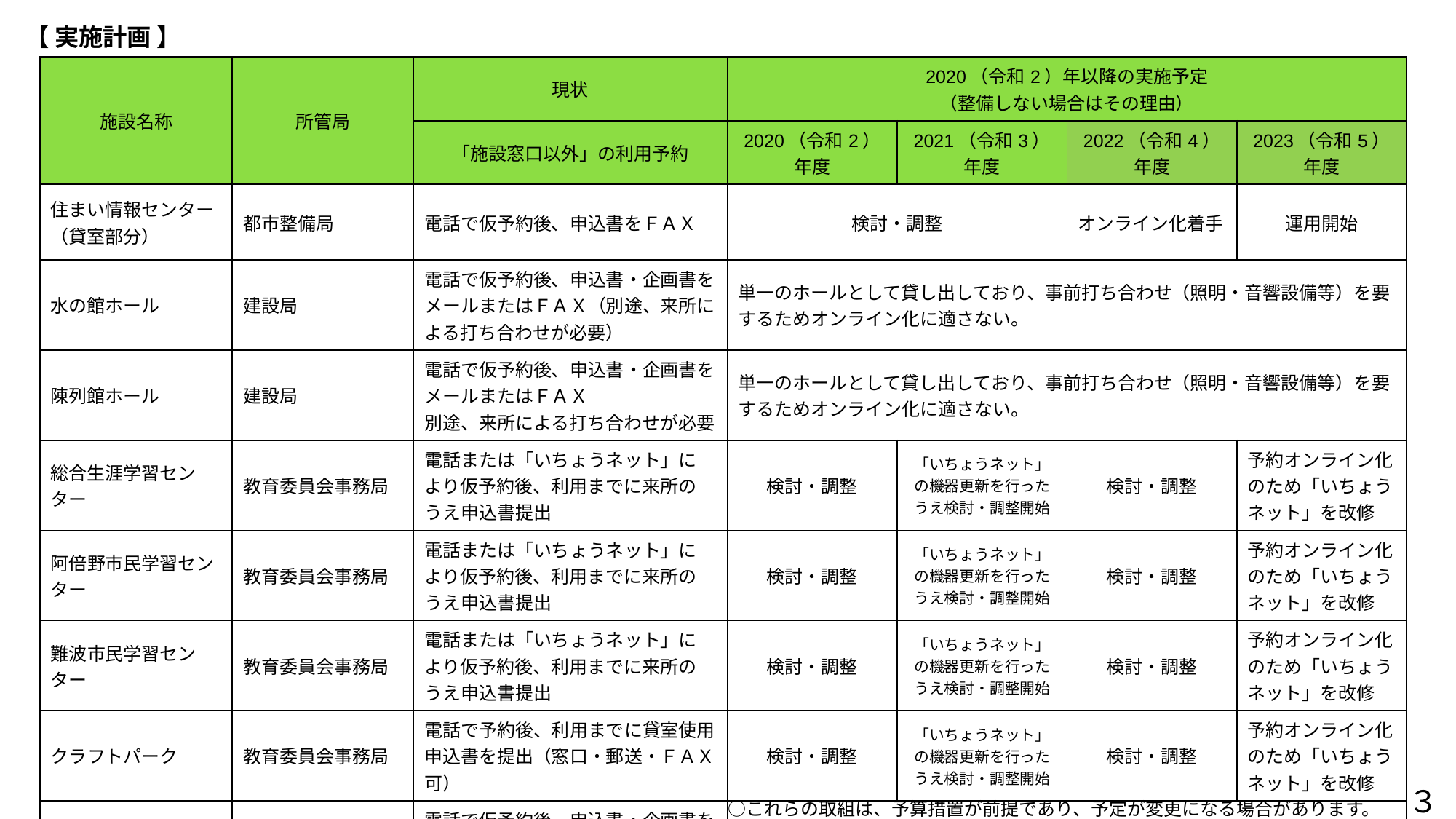

【 実施計画 】
| 施設名称 | 所管局 | 現状 | 2020（令和2）年以降の実施予定 （整備しない場合はその理由） |  |  |  |
| --- | --- | --- | --- | --- | --- | --- |
|  |  | 「施設窓口以外」の利用予約 | 2020（令和2） 年度 | 2021（令和3） 年度 | 2022（令和4） 年度 | 2023（令和5） 年度 |
| 住まい情報センター（貸室部分） | 都市整備局 | 電話で仮予約後、申込書をＦＡＸ | 検討・調整 |  | オンライン化着手 | 運用開始 |
| 水の館ホール | 建設局 | 電話で仮予約後、申込書・企画書をメールまたはＦＡＸ（別途、来所による打ち合わせが必要） | 単一のホールとして貸し出しており、事前打ち合わせ（照明・音響設備等）を要するためオンライン化に適さない。 |  |  |  |
| 陳列館ホール | 建設局 | 電話で仮予約後、申込書・企画書をメールまたはＦＡＸ 別途、来所による打ち合わせが必要 | 単一のホールとして貸し出しており、事前打ち合わせ（照明・音響設備等）を要するためオンライン化に適さない。 |  |  |  |
| 総合生涯学習センター | 教育委員会事務局 | 電話または「いちょうネット」に より仮予約後、利用までに来所の うえ申込書提出 | 検討・調整 | 「いちょうネット」の機器更新を行ったうえ検討・調整開始 | 検討・調整 | 予約オンライン化のため「いちょうネット」を改修 |
| 阿倍野市民学習センター | 教育委員会事務局 | 電話または「いちょうネット」に より仮予約後、利用までに来所の うえ申込書提出 | 検討・調整 | 「いちょうネット」の機器更新を行ったうえ検討・調整開始 | 検討・調整 | 予約オンライン化のため「いちょうネット」を改修 |
| 難波市民学習センター | 教育委員会事務局 | 電話または「いちょうネット」に より仮予約後、利用までに来所の うえ申込書提出 | 検討・調整 | 「いちょうネット」の機器更新を行ったうえ検討・調整開始 | 検討・調整 | 予約オンライン化のため「いちょうネット」を改修 |
| クラフトパーク | 教育委員会事務局 | 電話で予約後、利用までに貸室使用申込書を提出（窓口・郵送・ＦＡＸ可） | 検討・調整 | 「いちょうネット」の機器更新を行ったうえ検討・調整開始 | 検討・調整 | 予約オンライン化のため「いちょうネット」を改修 |
| 音楽堂 | 教育委員会事務局 | 電話で仮予約後、申込書・企画書をメール、ＦＡＸまたは郵送（別途、来所による打ち合わせが必要） | 予約時に企画等の聞き取りを行ってから、使用許可を出すため、オンライン化に適さない。 |  |  |  |
３
　○これらの取組は、予算措置が前提であり、予定が変更になる場合があります。